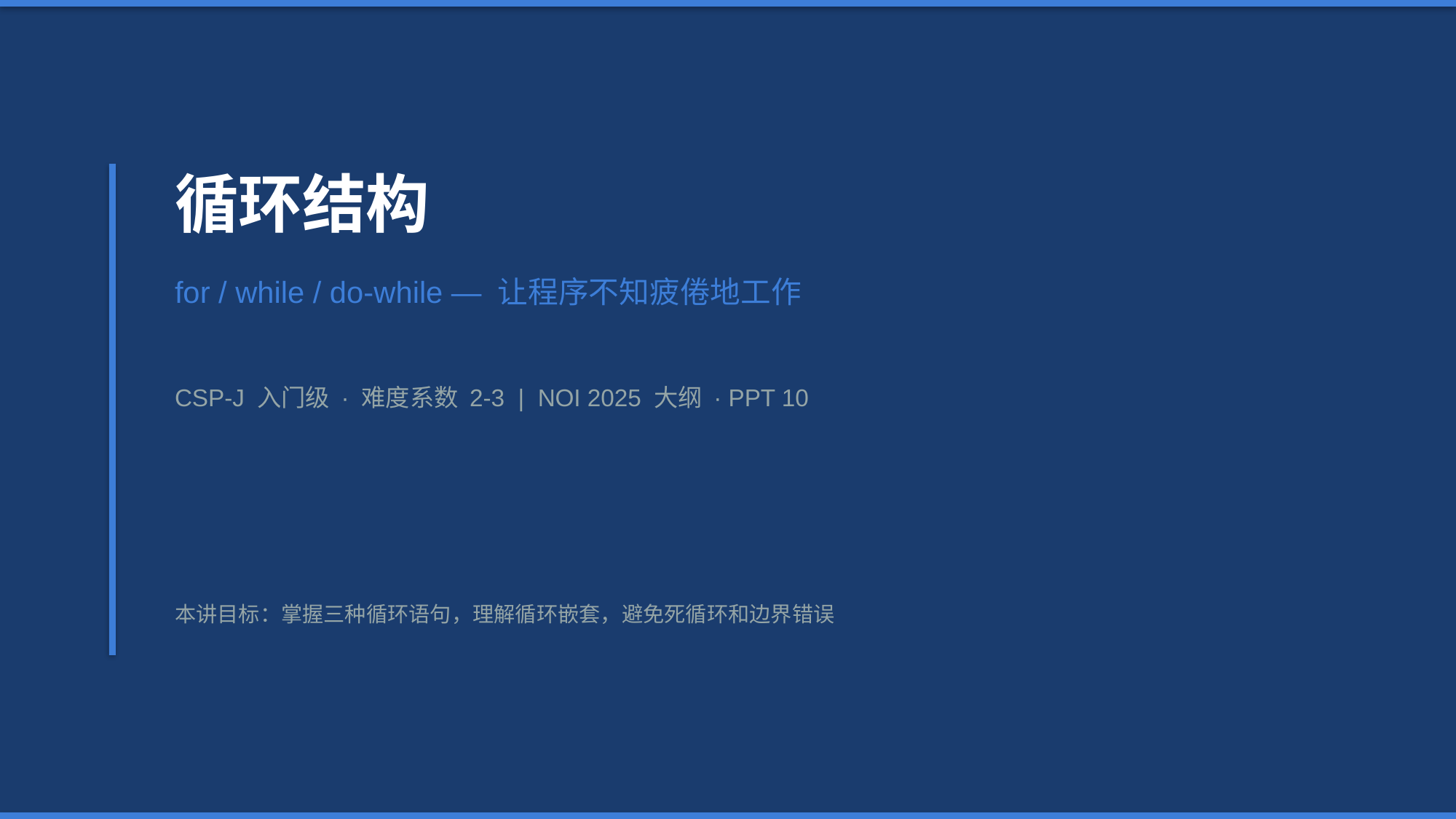

循环结构
for / while / do-while — 让程序不知疲倦地工作
CSP-J 入门级 · 难度系数 2-3  |  NOI 2025 大纲 · PPT 10
本讲目标：掌握三种循环语句，理解循环嵌套，避免死循环和边界错误